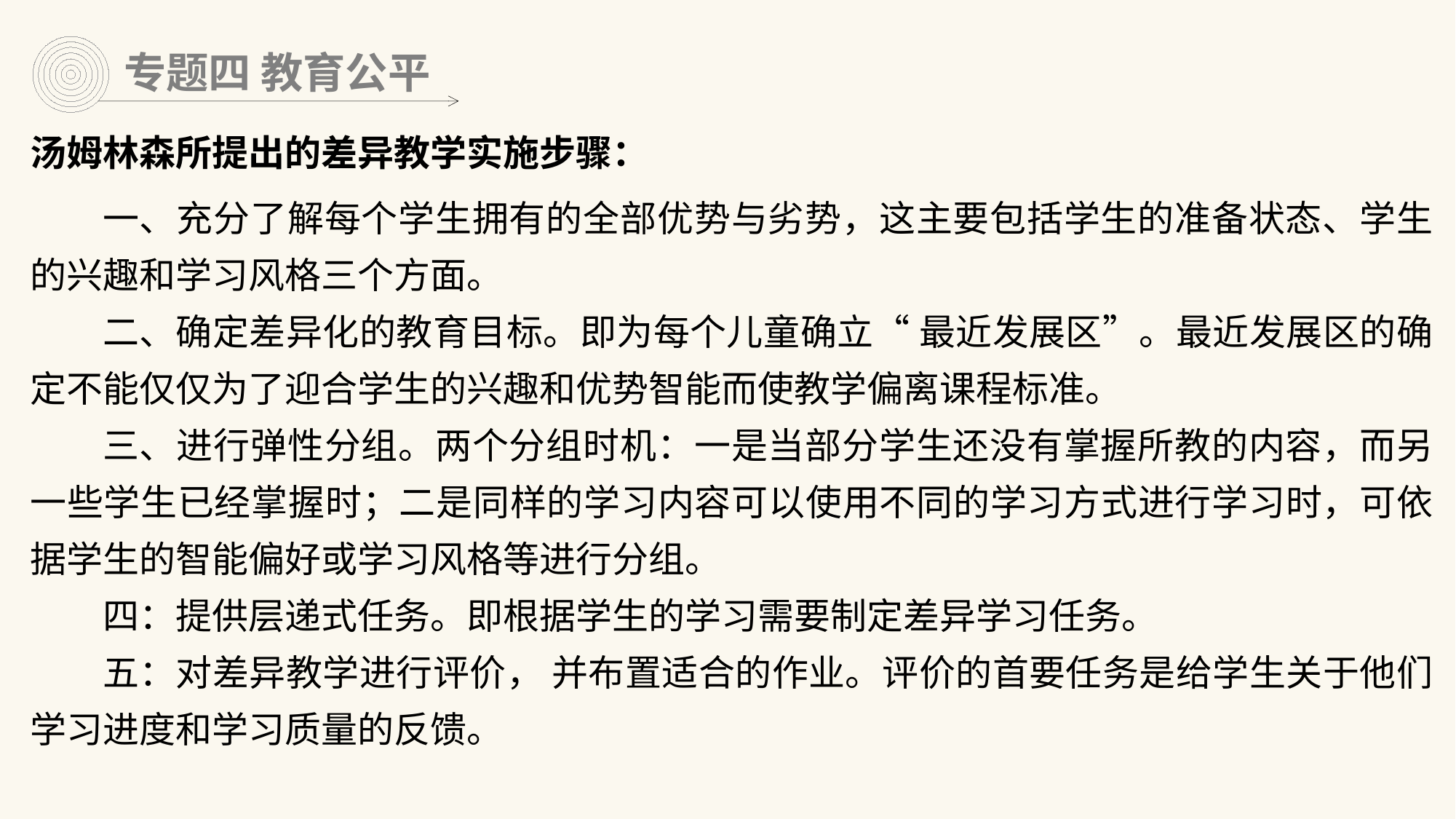

专题四 教育公平
汤姆林森所提出的差异教学实施步骤：
一、充分了解每个学生拥有的全部优势与劣势，这主要包括学生的准备状态、学生的兴趣和学习风格三个方面。
二、确定差异化的教育目标。即为每个儿童确立“ 最近发展区”。最近发展区的确定不能仅仅为了迎合学生的兴趣和优势智能而使教学偏离课程标准。
三、进行弹性分组。两个分组时机：一是当部分学生还没有掌握所教的内容，而另一些学生已经掌握时；二是同样的学习内容可以使用不同的学习方式进行学习时，可依据学生的智能偏好或学习风格等进行分组。
四：提供层递式任务。即根据学生的学习需要制定差异学习任务。
五：对差异教学进行评价， 并布置适合的作业。评价的首要任务是给学生关于他们学习进度和学习质量的反馈。